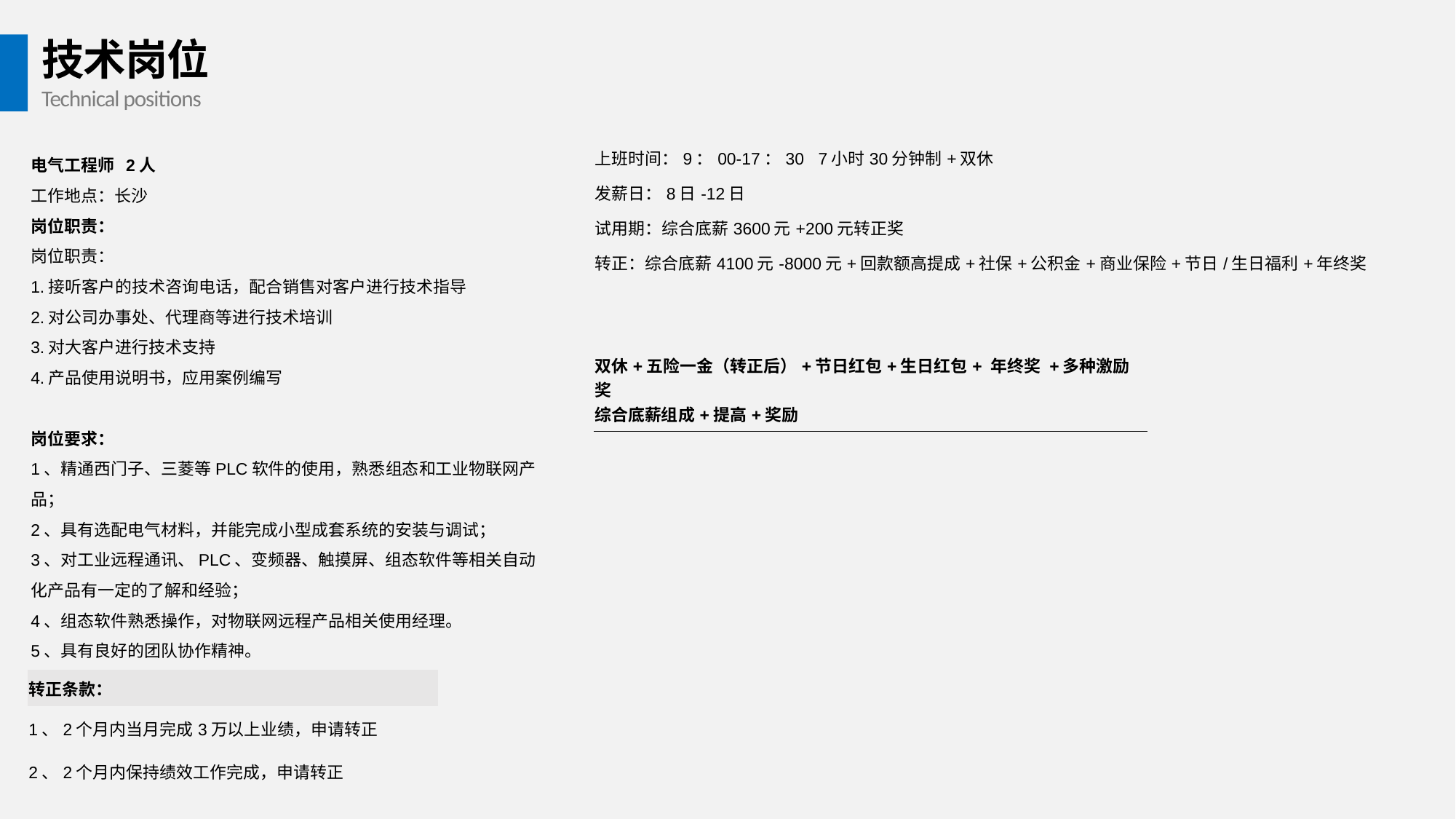

# 技术岗位 Technical positions

电气工程师  2人
工作地点：长沙
岗位职责：
岗位职责：
1.接听客户的技术咨询电话，配合销售对客户进行技术指导
2.对公司办事处、代理商等进行技术培训
3.对大客户进行技术支持
4.产品使用说明书，应用案例编写

岗位要求：
1、精通西门子、三菱等PLC软件的使用，熟悉组态和工业物联网产品；
2、具有选配电气材料，并能完成小型成套系统的安装与调试；
3、对工业远程通讯、PLC、变频器、触摸屏、组态软件等相关自动化产品有一定的了解和经验；
4、组态软件熟悉操作，对物联网远程产品相关使用经理。
5、具有良好的团队协作精神。
| 上班时间：9：00-17：30 7小时30分钟制+双休 |
| --- |
| 发薪日：8日-12日 |
| 试用期：综合底薪3600元+200元转正奖 |
| 转正：综合底薪4100元-8000元+回款额高提成+社保+公积金+商业保险+节日/生日福利+年终奖 |
| 双休+五险一金（转正后）+节日红包+生日红包+ 年终奖 +多种激励奖 |  |
| --- | --- |
| 综合底薪组成+提高+奖励 |  |
| 转正条款： |
| --- |
| 1、2个月内当月完成3万以上业绩，申请转正 |
| 2、2个月内保持绩效工作完成，申请转正 |